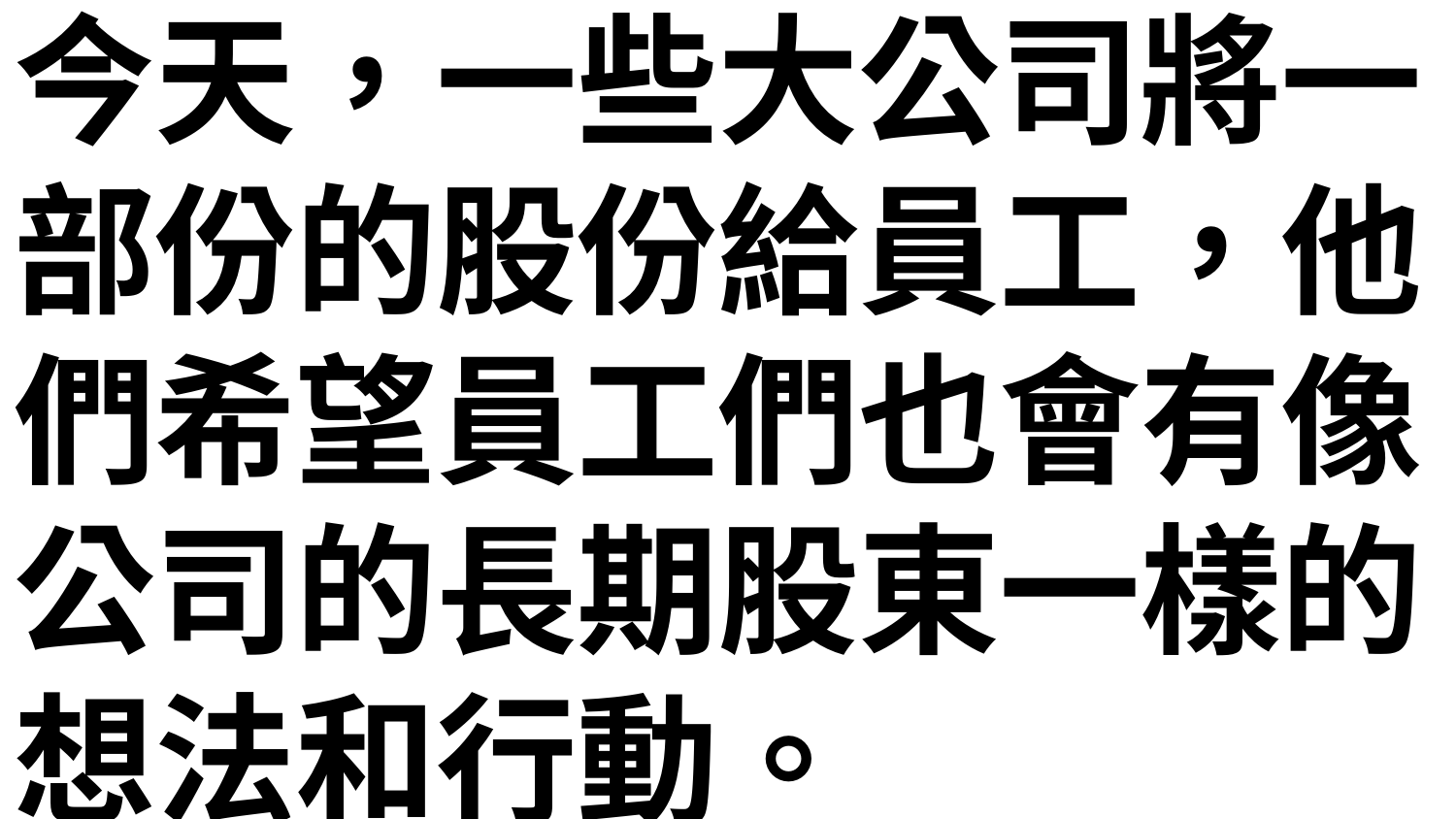

今天，一些大公司將一部份的股份給員工，他們希望員工們也會有像公司的長期股東一樣的想法和行動。